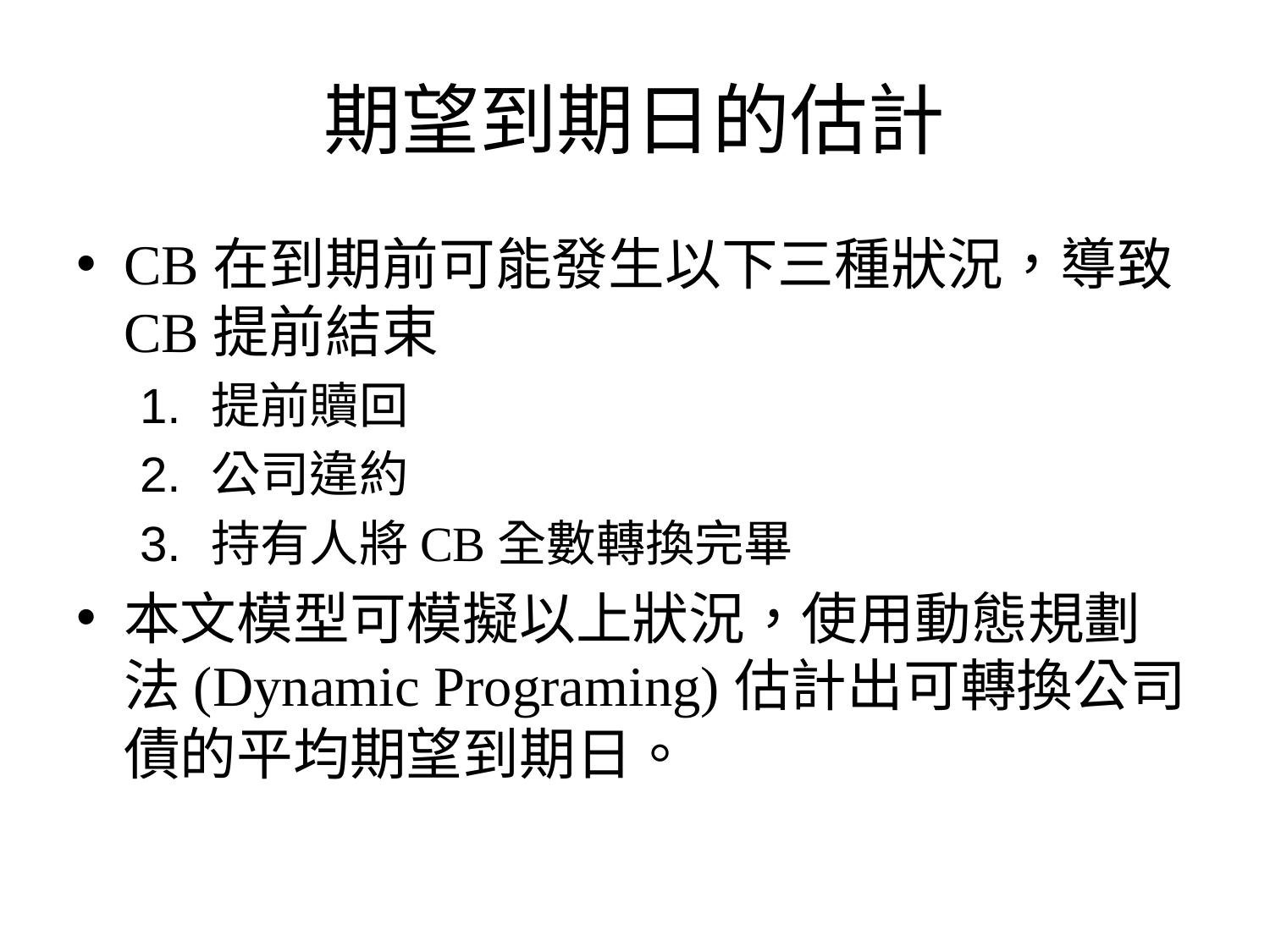

# 期望到期日的估計
CB在到期前可能發生以下三種狀況，導致CB提前結束
提前贖回
公司違約
持有人將CB全數轉換完畢
本文模型可模擬以上狀況，使用動態規劃法(Dynamic Programing)估計出可轉換公司債的平均期望到期日。